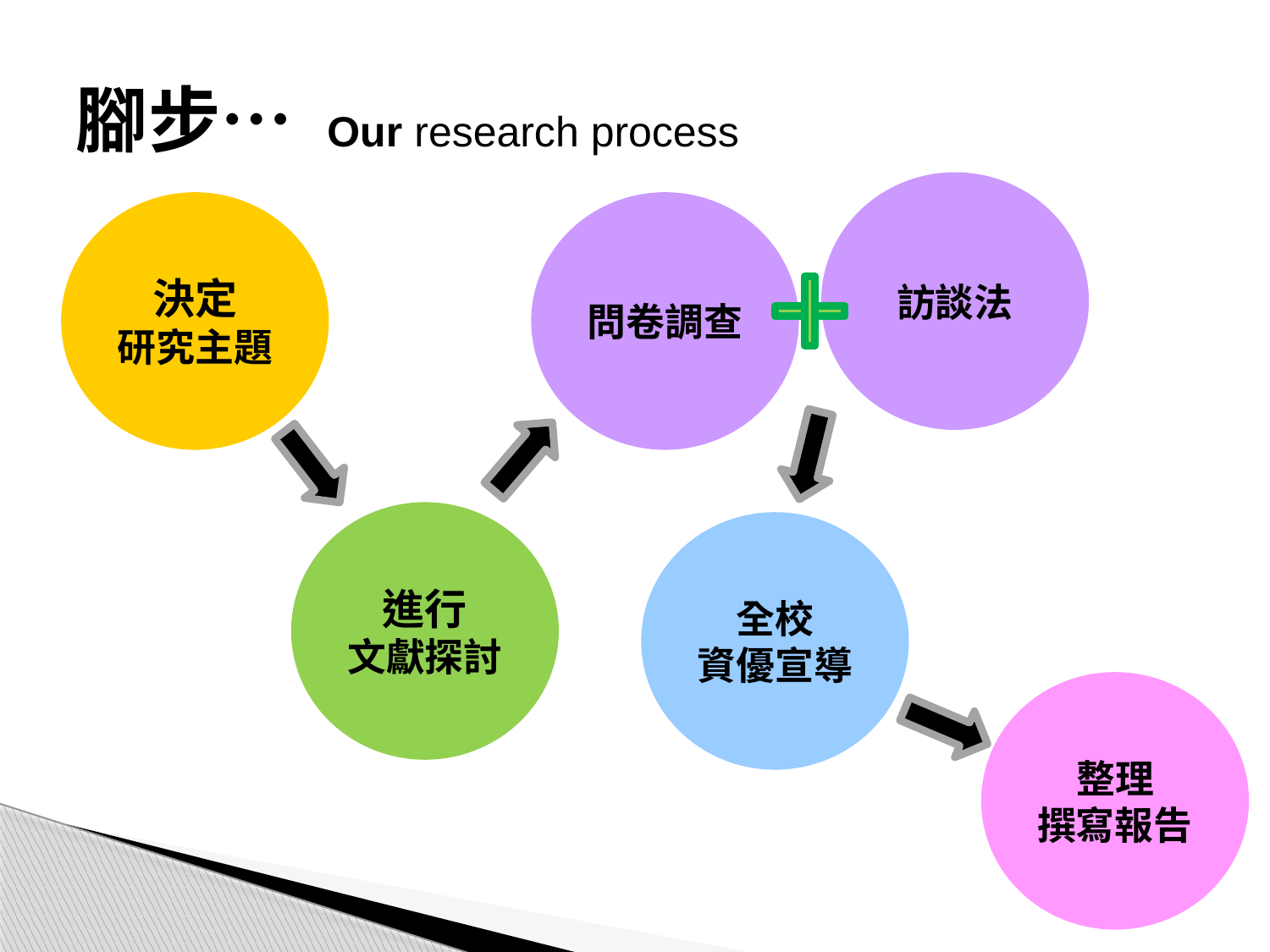

# 腳步… Our research process
訪談法
問卷調查

決定
研究主題

全校
資優宣導

進行
文獻探討
整理
撰寫報告